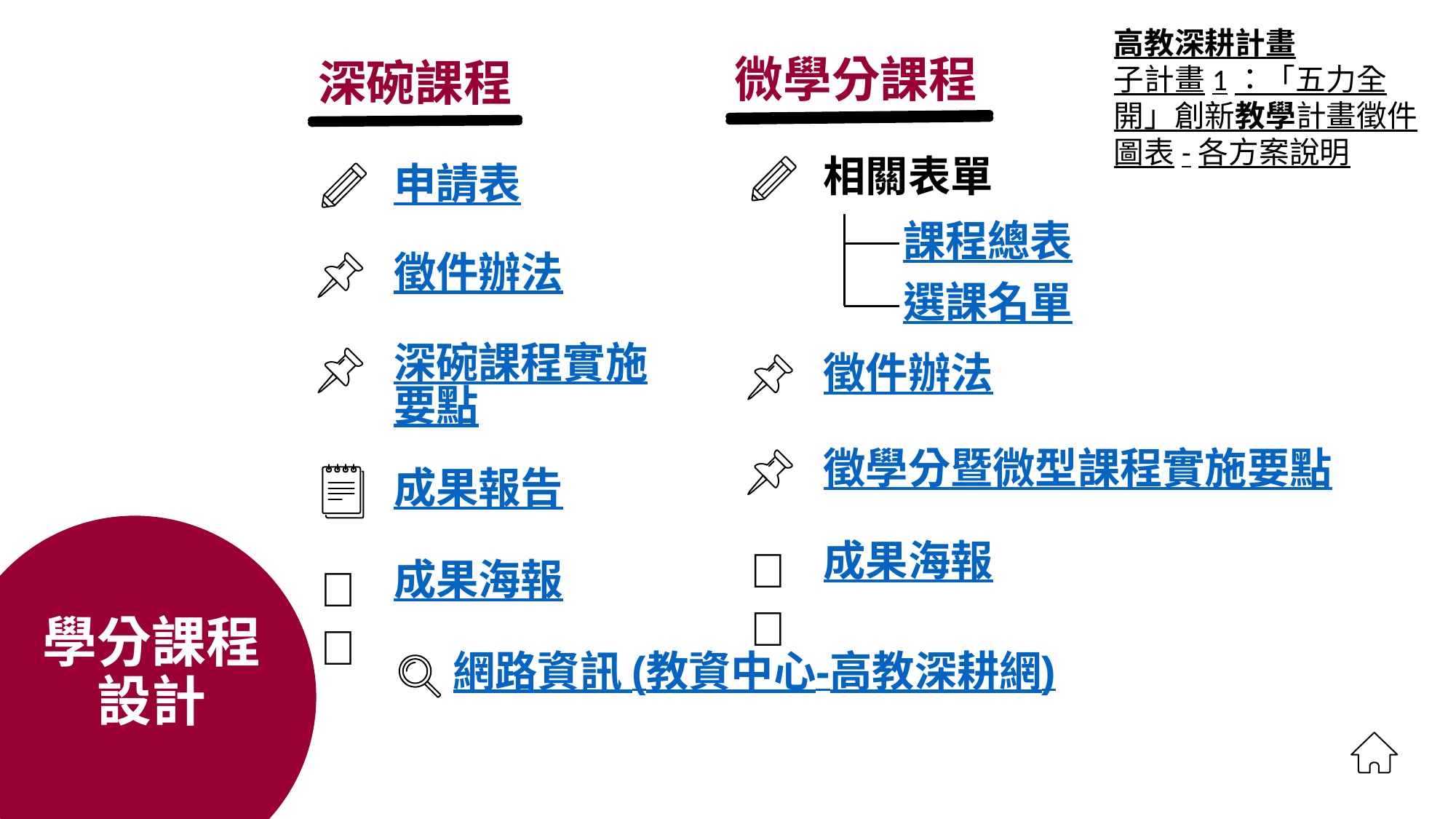

高教深耕計畫
子計畫1：「五力全開」創新教學計畫徵件圖表-各方案說明
微學分課程
深碗課程
相關表單
申請表

課程總表
徵件辦法

選課名單
深碗課程實施要點
徵件辦法

徵學分暨微型課程實施要點

成果報告

成果海報
🎨
成果海報
🎨
# 學分課程設計
網路資訊 (教資中心-高教深耕網)